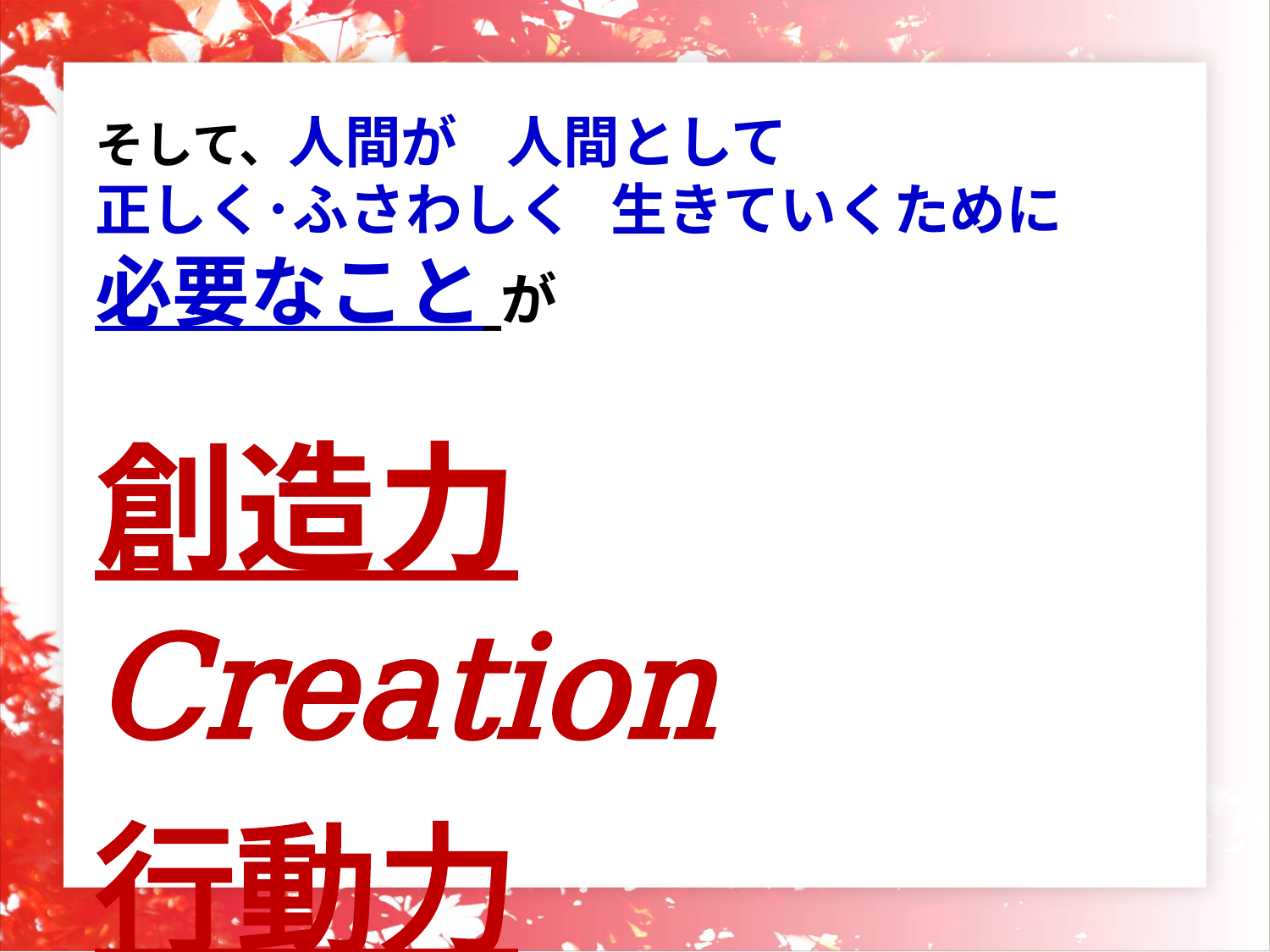

# そして、人間が　人間として　 正しく･ふさわしく　生きていくために 必要なこと が
創造力　Creation
行動力　Energy